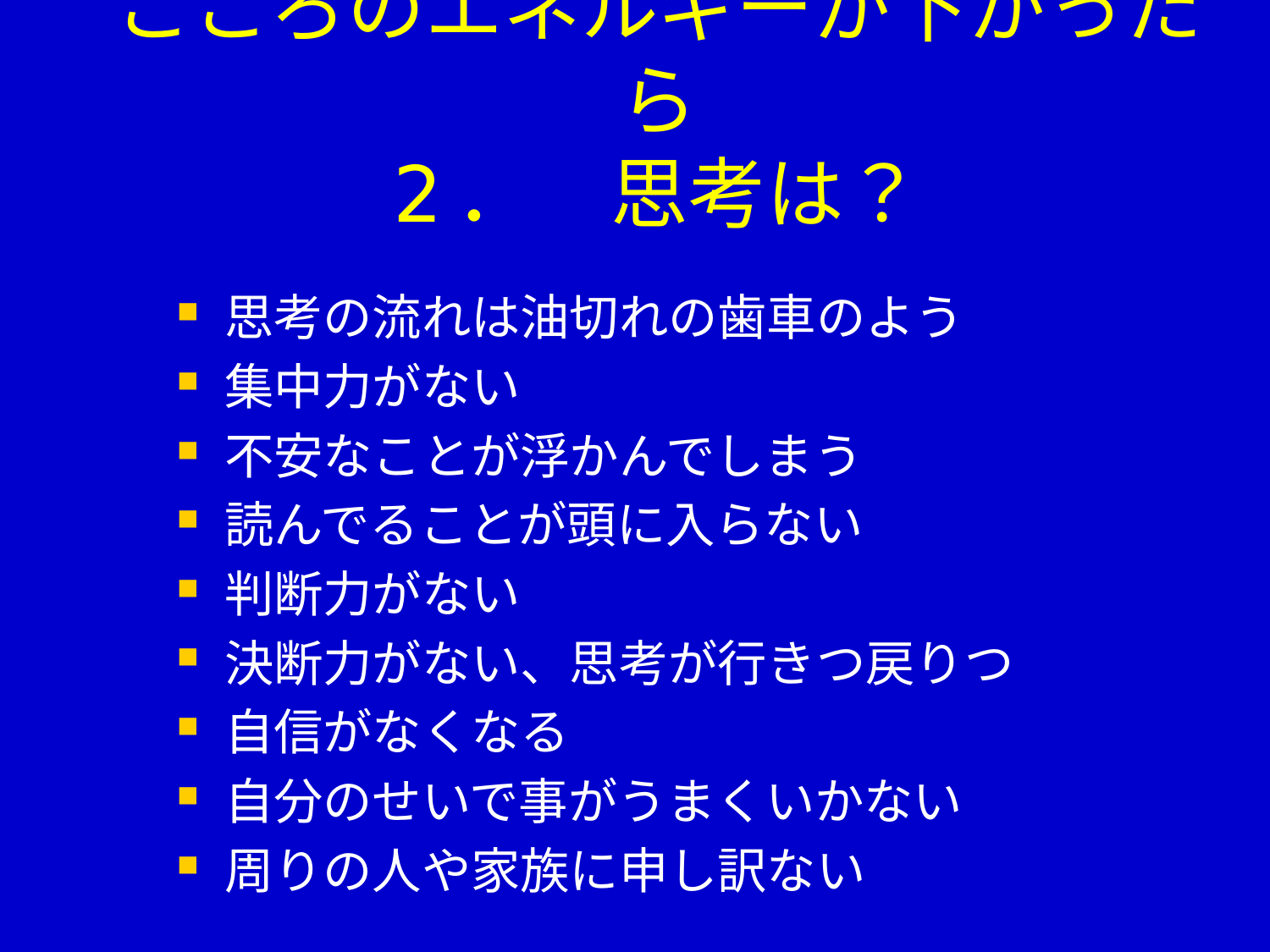

# こころのエネルギーが下がったら 2．　思考は？
思考の流れは油切れの歯車のよう
集中力がない
不安なことが浮かんでしまう
読んでることが頭に入らない
判断力がない
決断力がない、思考が行きつ戻りつ
自信がなくなる
自分のせいで事がうまくいかない
周りの人や家族に申し訳ない